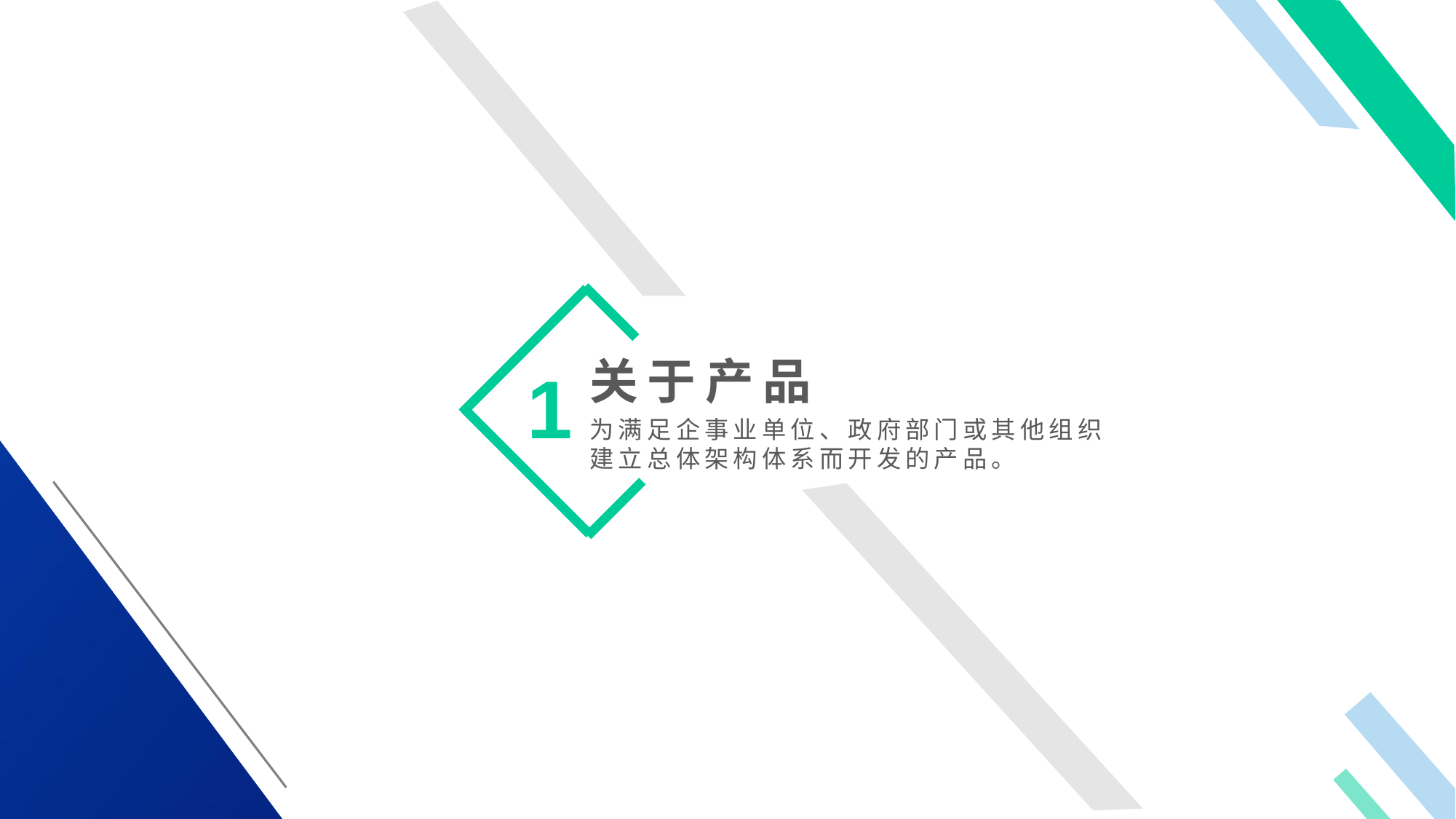

关于产品
1
为满足企事业单位、政府部门或其他组织
建立总体架构体系而开发的产品。